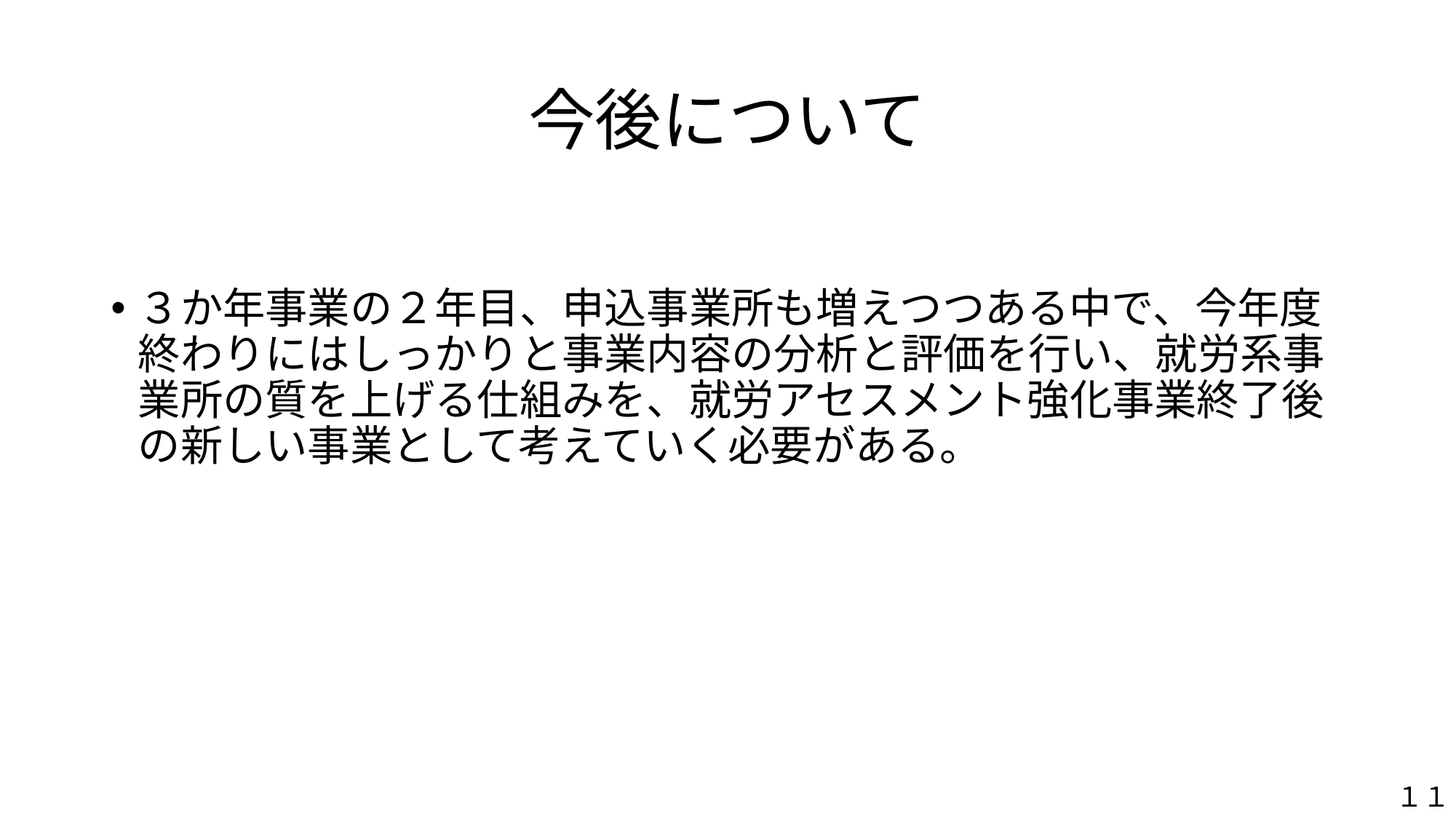

# 今後について
３か年事業の２年目、申込事業所も増えつつある中で、今年度終わりにはしっかりと事業内容の分析と評価を行い、就労系事業所の質を上げる仕組みを、就労アセスメント強化事業終了後の新しい事業として考えていく必要がある。

１１